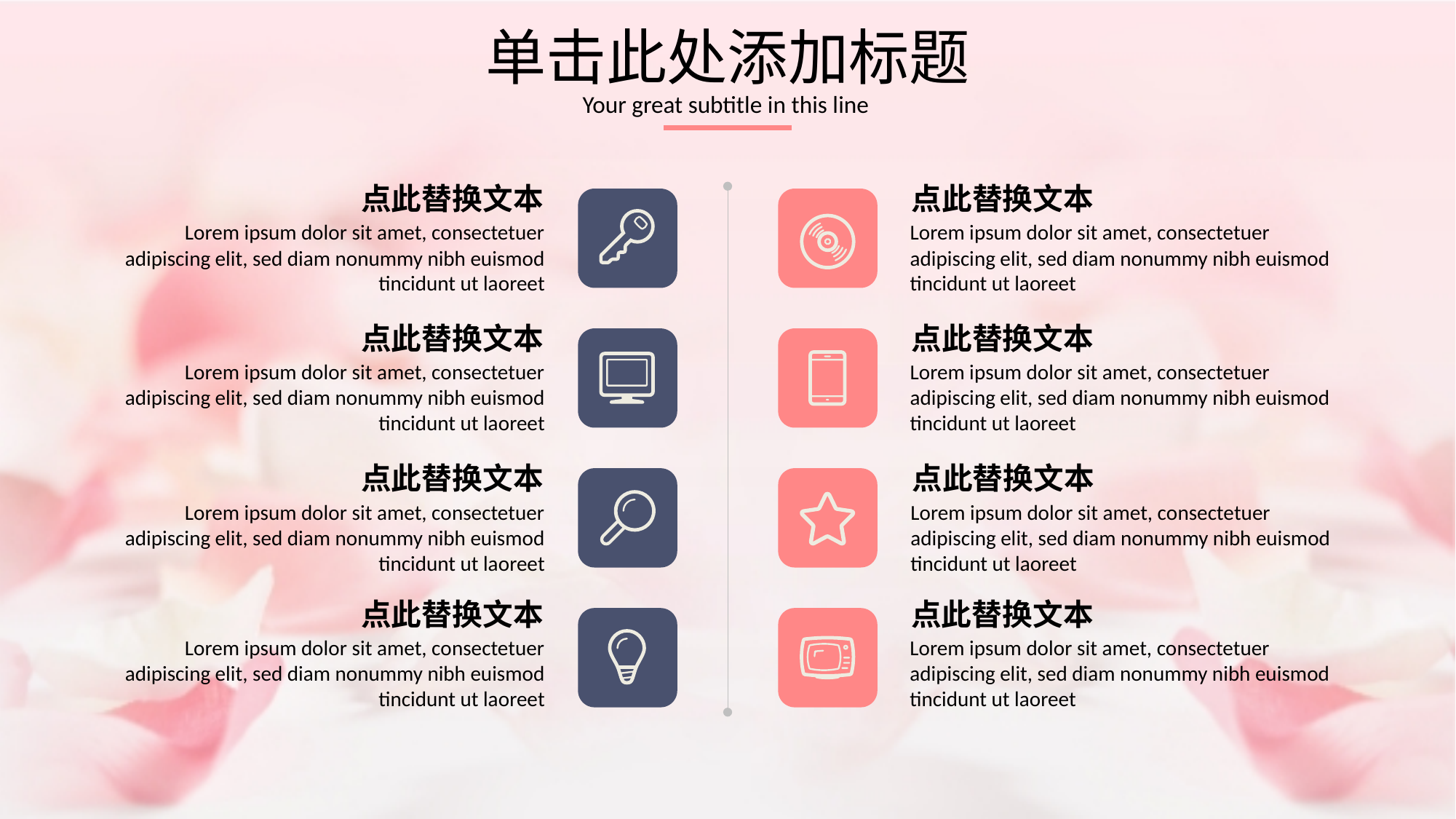

单击此处添加标题
Your great subtitle in this line
点此替换文本
Lorem ipsum dolor sit amet, consectetuer adipiscing elit, sed diam nonummy nibh euismod tincidunt ut laoreet
点此替换文本
Lorem ipsum dolor sit amet, consectetuer adipiscing elit, sed diam nonummy nibh euismod tincidunt ut laoreet

点此替换文本
Lorem ipsum dolor sit amet, consectetuer adipiscing elit, sed diam nonummy nibh euismod tincidunt ut laoreet
点此替换文本
Lorem ipsum dolor sit amet, consectetuer adipiscing elit, sed diam nonummy nibh euismod tincidunt ut laoreet

点此替换文本
Lorem ipsum dolor sit amet, consectetuer adipiscing elit, sed diam nonummy nibh euismod tincidunt ut laoreet
点此替换文本
Lorem ipsum dolor sit amet, consectetuer adipiscing elit, sed diam nonummy nibh euismod tincidunt ut laoreet

点此替换文本
Lorem ipsum dolor sit amet, consectetuer adipiscing elit, sed diam nonummy nibh euismod tincidunt ut laoreet
点此替换文本
Lorem ipsum dolor sit amet, consectetuer adipiscing elit, sed diam nonummy nibh euismod tincidunt ut laoreet